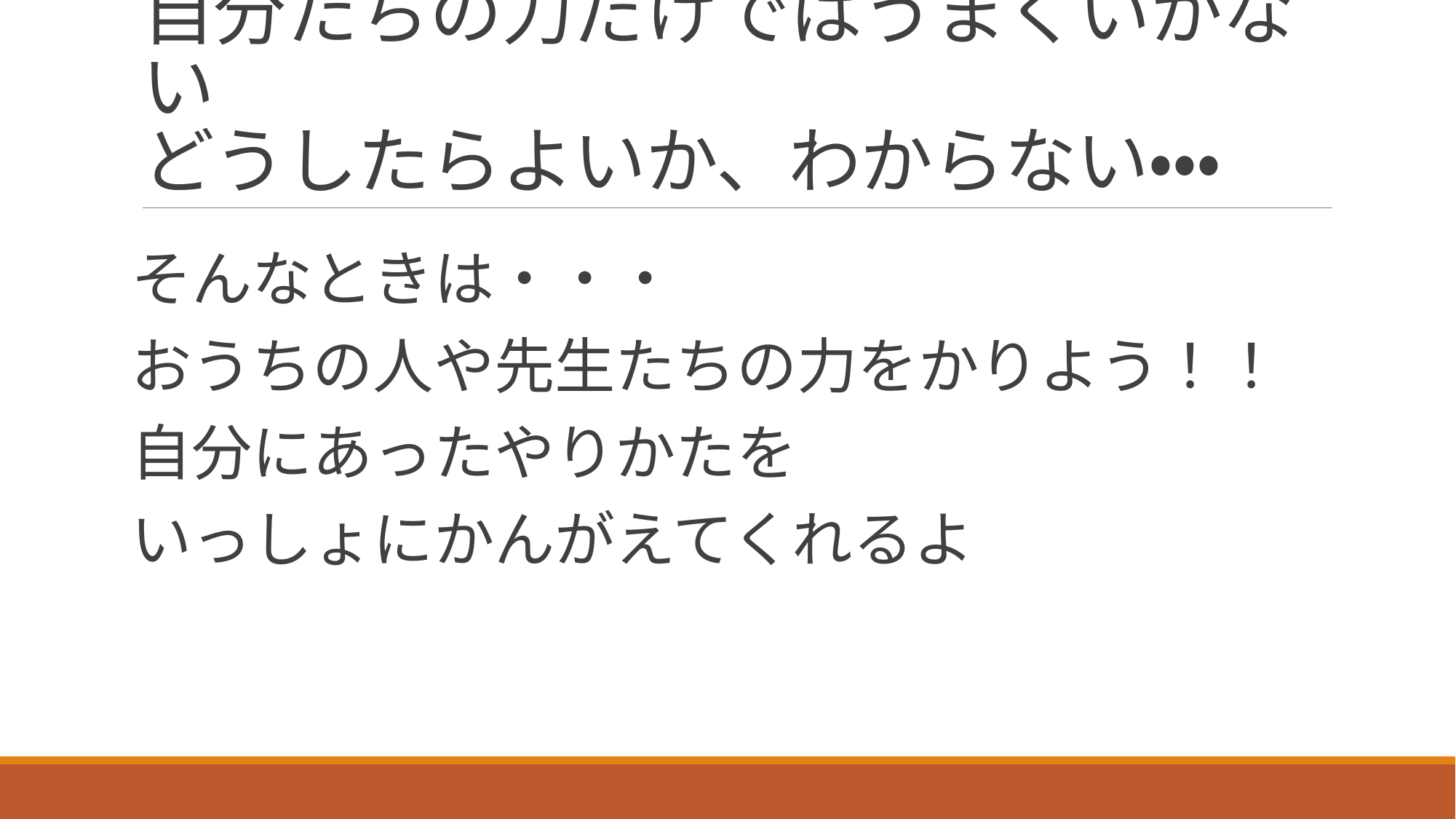

# 自分たちの力だけではうまくいかない どうしたらよいか、わからない・・・
そんなときは・・・
おうちの人や先生たちの力をかりよう！！
自分にあったやりかたを
いっしょにかんがえてくれるよ